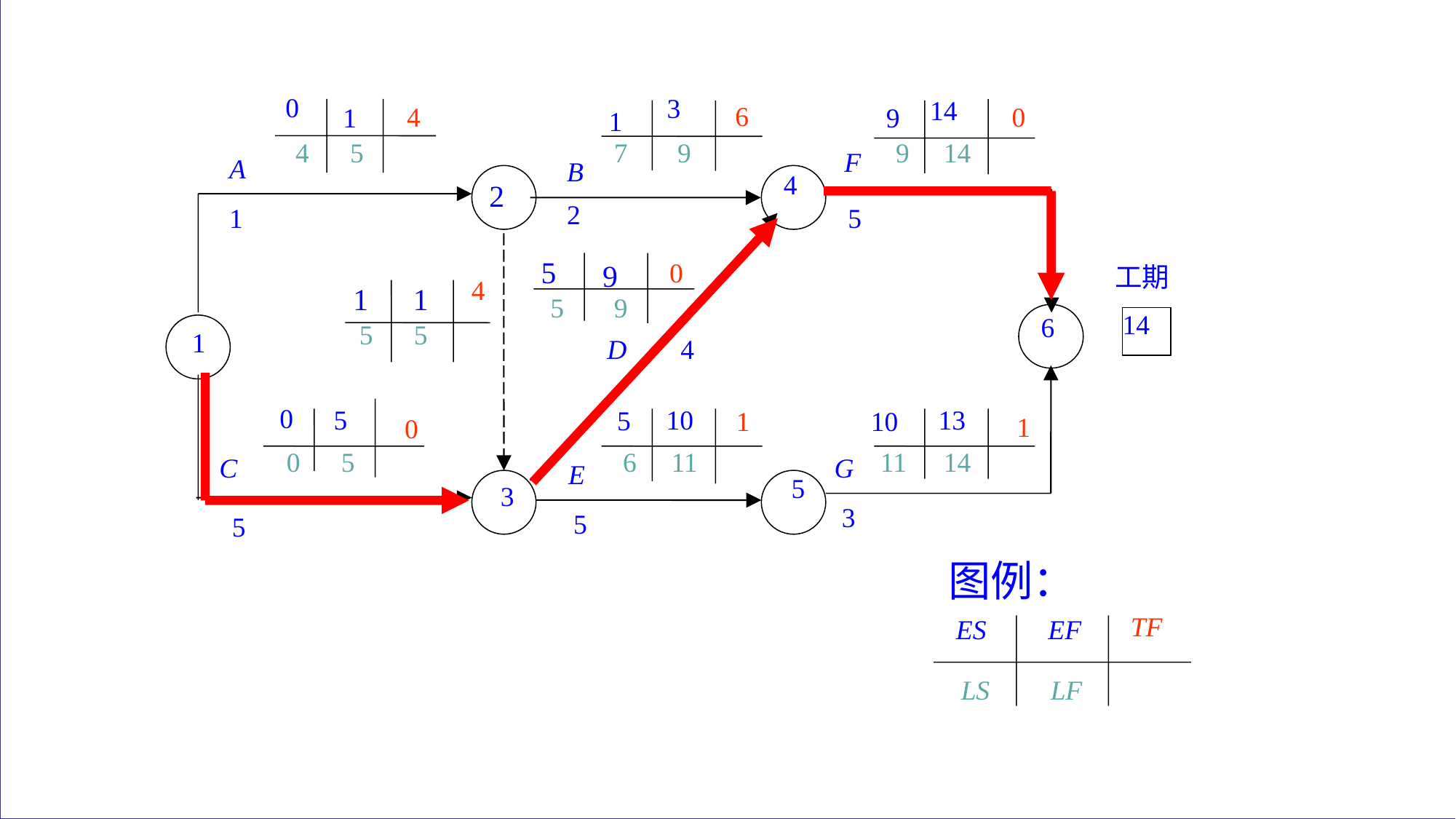

#
 0
3
14

1
9
1

F
A
B

4
2

2
1
5

6

1
D
4

C
G
E

5
3

3
5
5
5
9
工期
14
1
1
 0
 5
10
13
5
10
图例：
ES
EF

4
5
7
9
9
14
5
9
5
5
0
5
6
11
11
14
LS
LF
6
4
0

0
4

1
1
0

TF
7